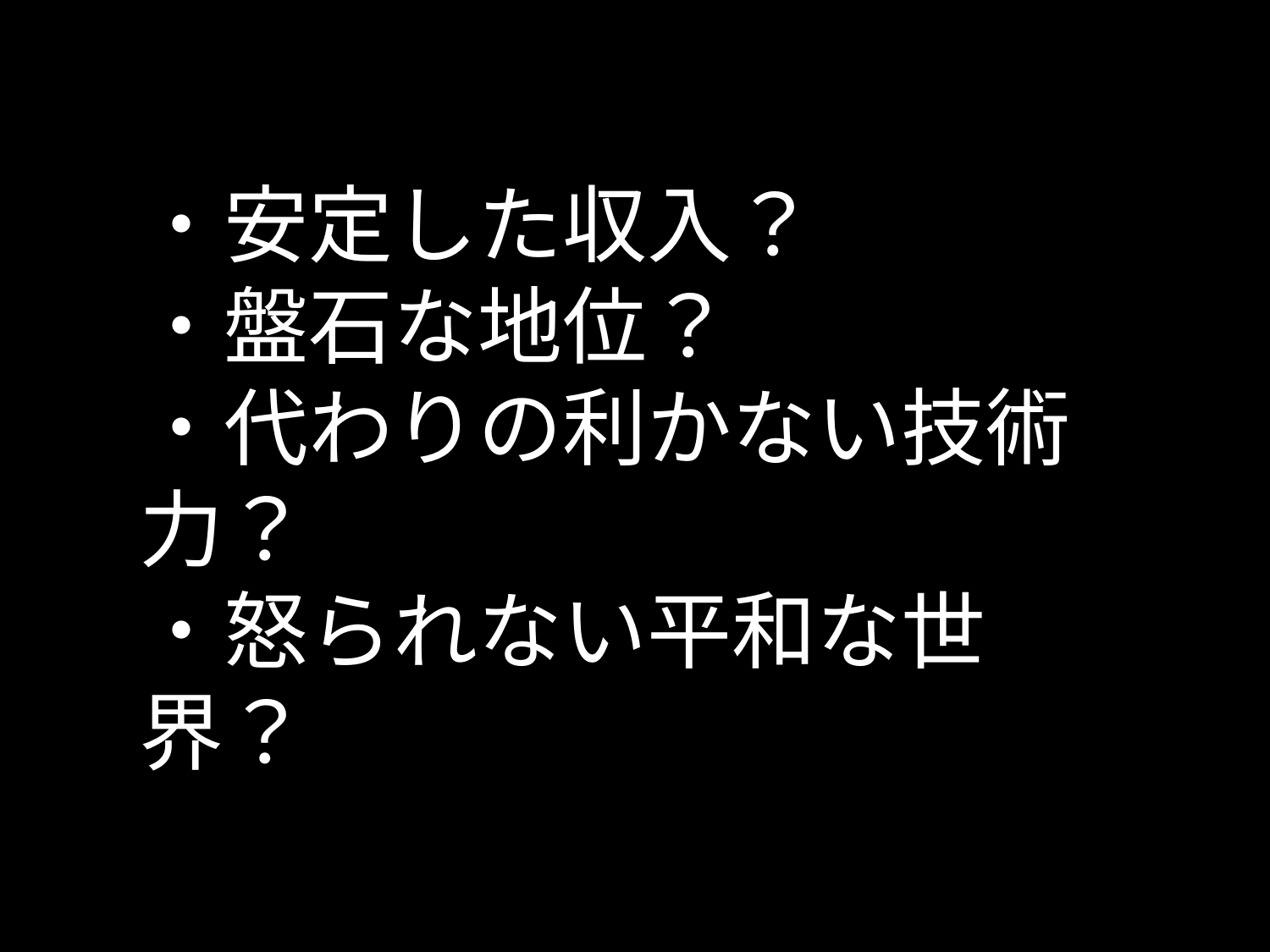

・安定した収入？
・盤石な地位？
・代わりの利かない技術力？
・怒られない平和な世界？